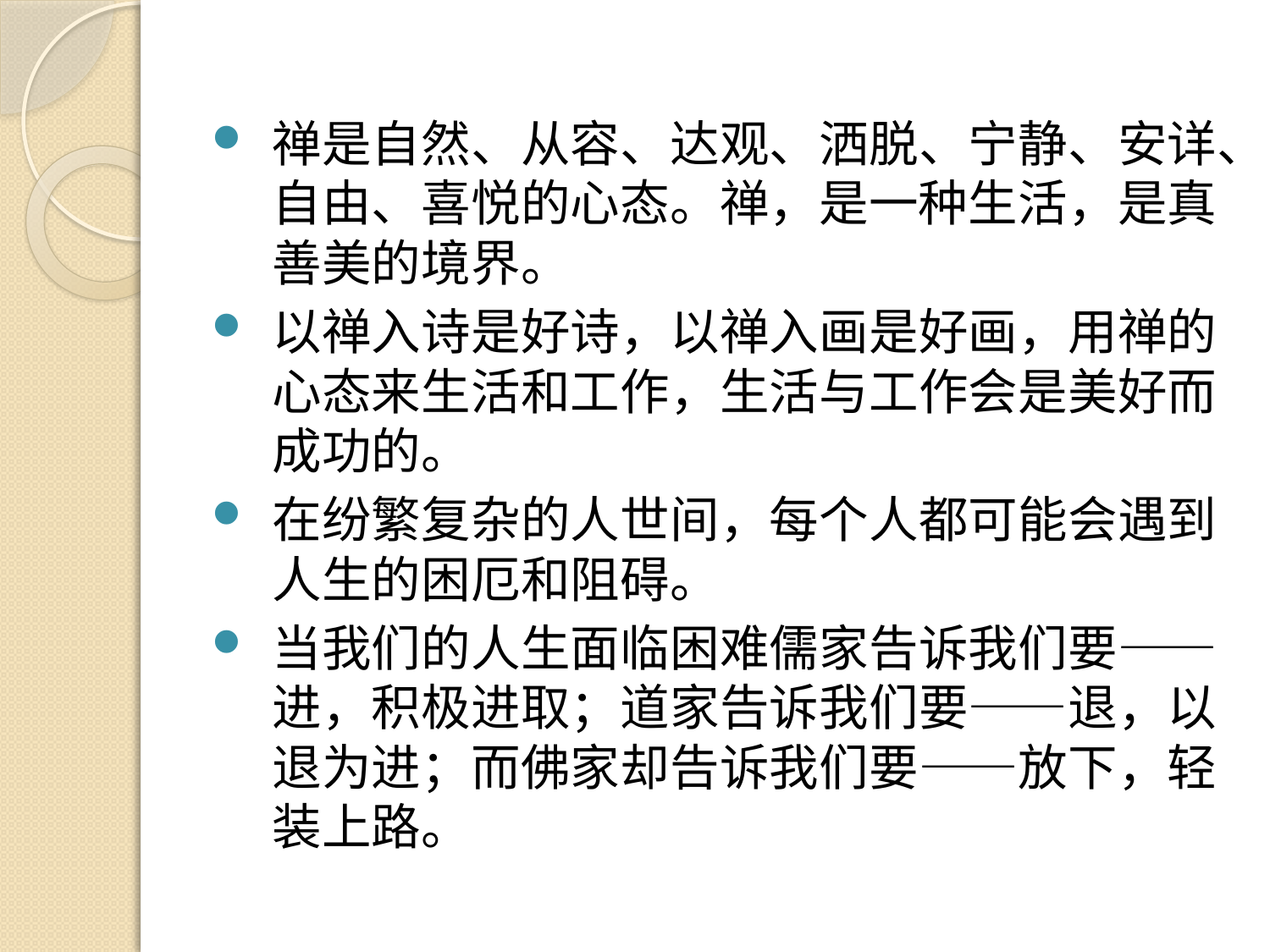

禅是自然、从容、达观、洒脱、宁静、安详、自由、喜悦的心态。禅，是一种生活，是真善美的境界。
以禅入诗是好诗，以禅入画是好画，用禅的心态来生活和工作，生活与工作会是美好而成功的。
在纷繁复杂的人世间，每个人都可能会遇到人生的困厄和阻碍。
当我们的人生面临困难儒家告诉我们要——进，积极进取；道家告诉我们要——退，以退为进；而佛家却告诉我们要——放下，轻装上路。